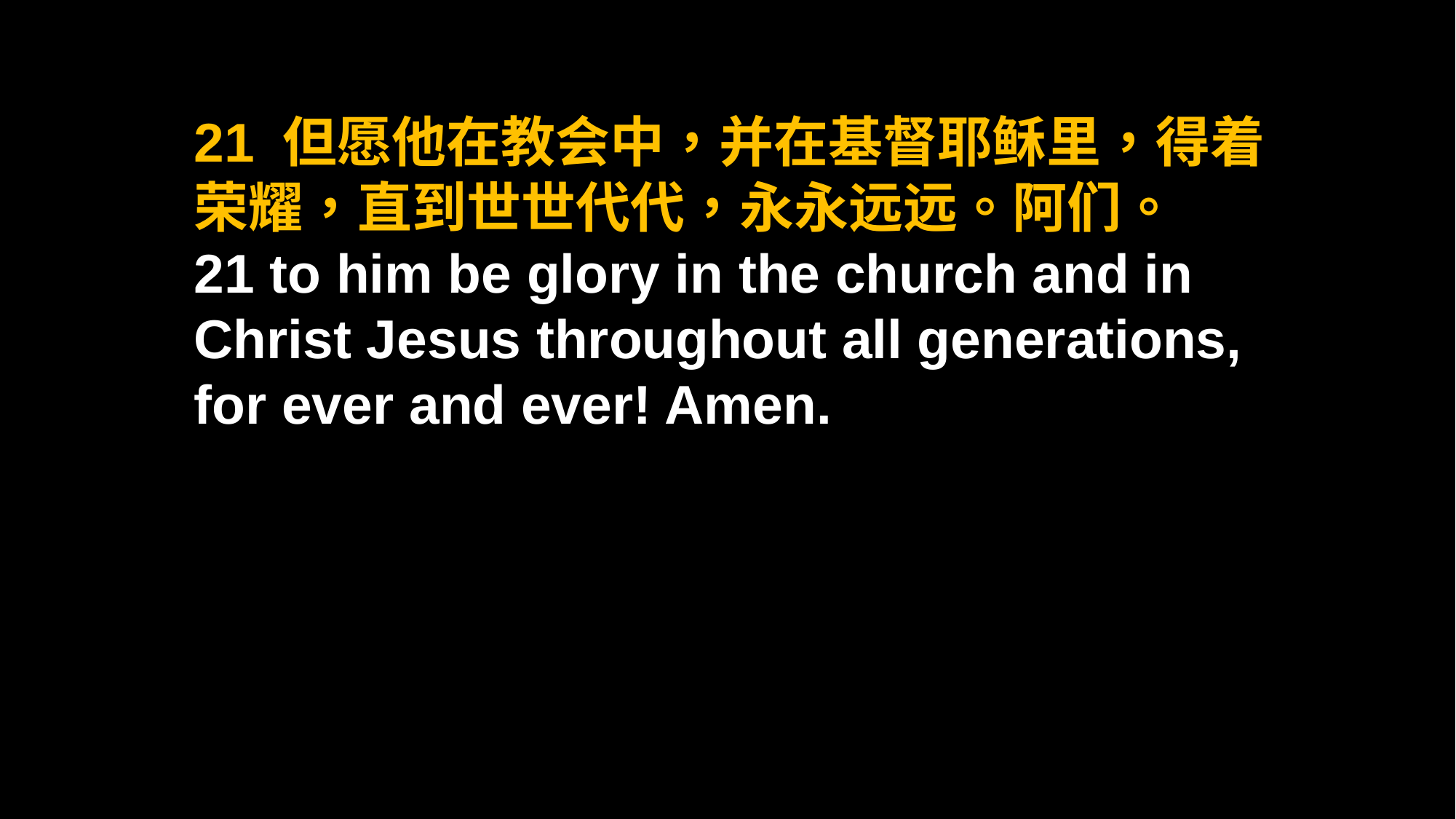

21 但愿他在教会中，并在基督耶稣里，得着荣耀，直到世世代代，永永远远。阿们。
21 to him be glory in the church and in Christ Jesus throughout all generations, for ever and ever! Amen.